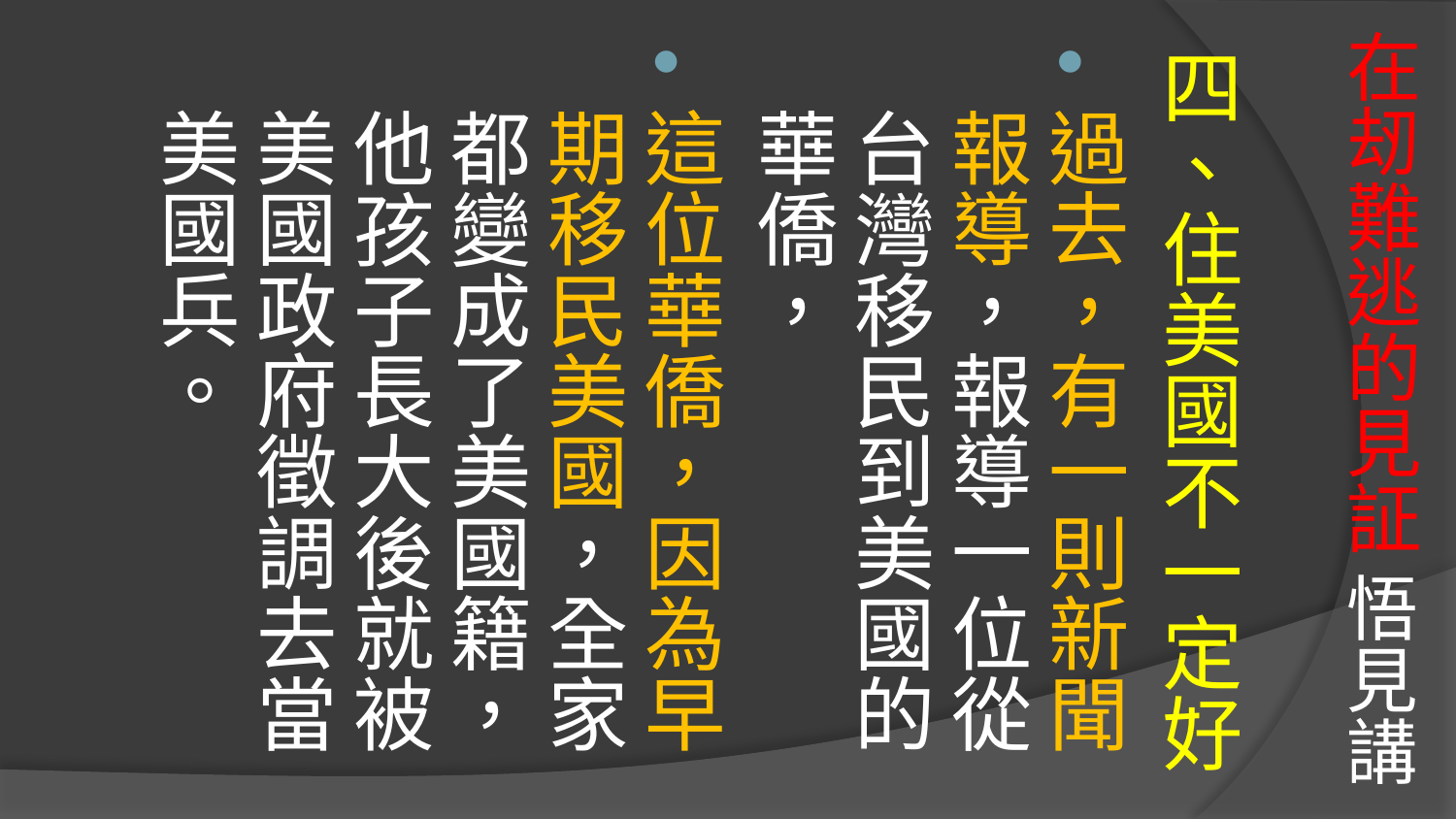

# 在刼難逃的見証 悟見講
四、住美國不一定好
過去，有一則新聞報導，報導一位從台灣移民到美國的華僑，
這位華僑，因為早期移民美國，全家都變成了美國籍，他孩子長大後就被美國政府徵調去當美國兵。